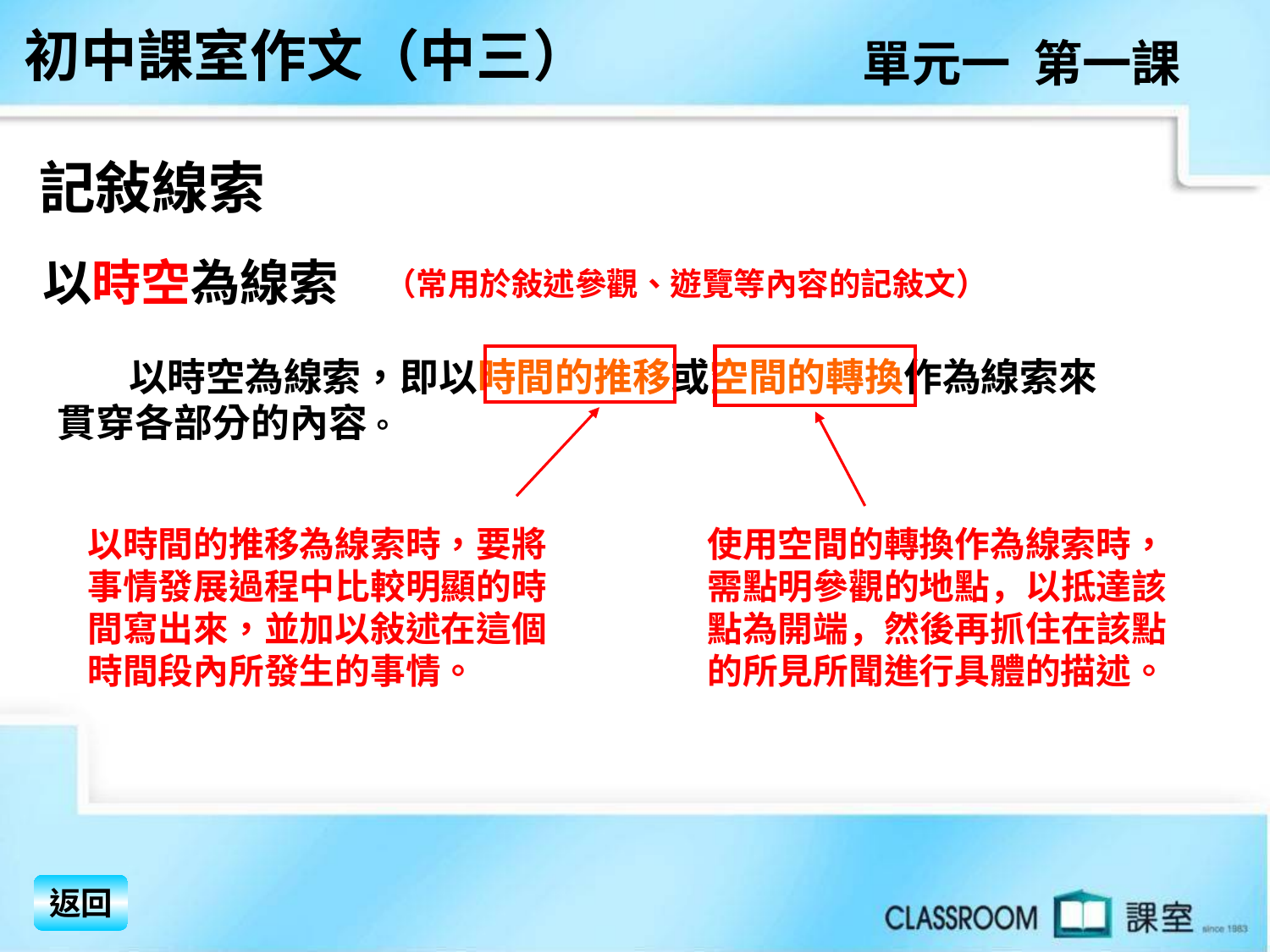

初中課室作文（中三）
單元一  第一課
記敍線索
以時空為線索
（常用於敍述參觀、遊覽等內容的記敍文）
       以時空為線索，即以時間的推移或空間的轉換作為線索來貫穿各部分的內容。

以時間的推移為線索時，要將事情發展過程中比較明顯的時間寫出來，並加以敍述在這個時間段內所發生的事情。

使用空間的轉換作為線索時，需點明參觀的地點，以抵達該點為開端，然後再抓住在該點的所見所聞進行具體的描述。

返回